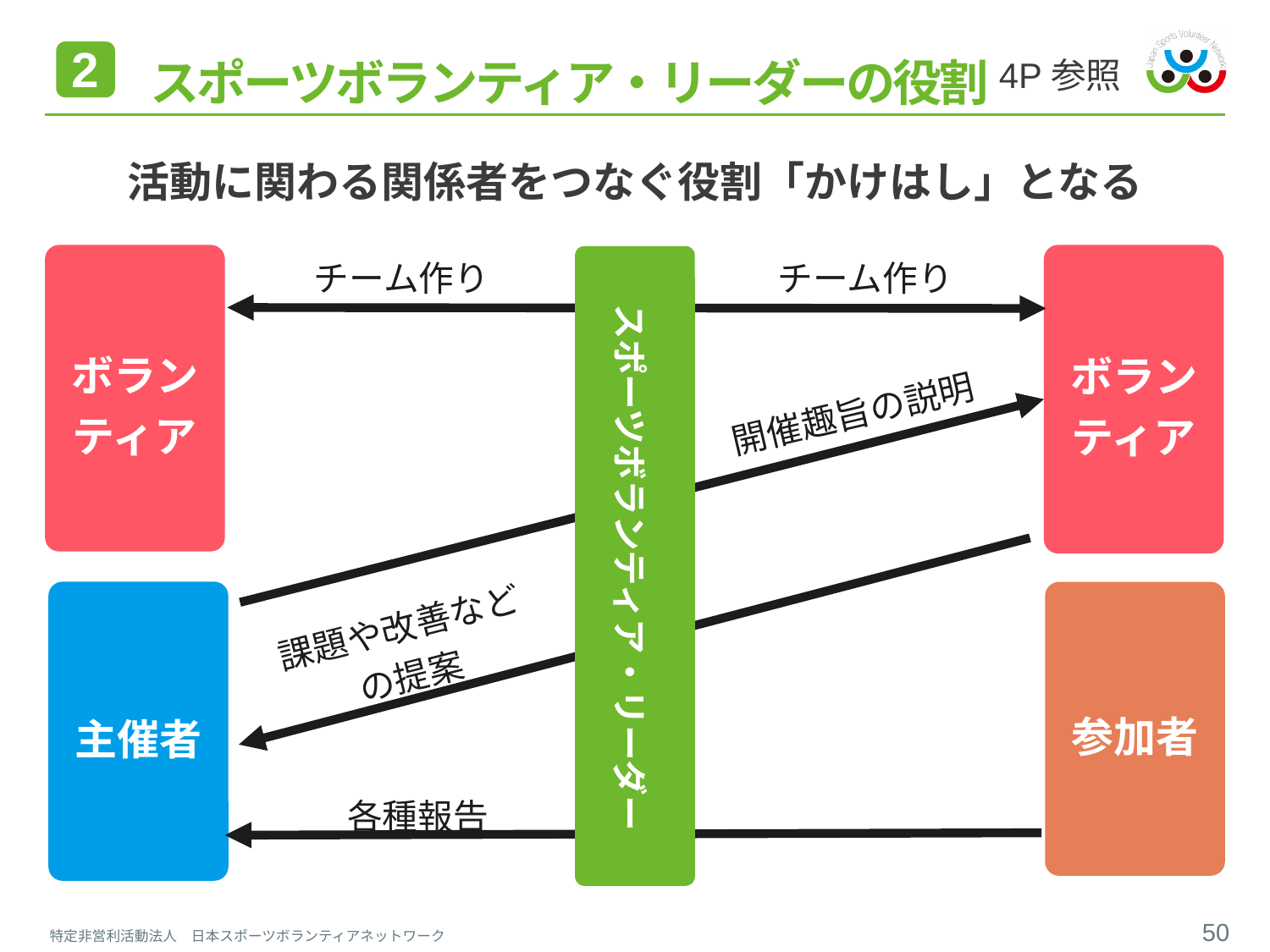

4P参照
2
スポーツボランティア・リーダーの役割
活動に関わる関係者をつなぐ役割「かけはし」となる
チーム作り
チーム作り
ボランティア
ボランティア
スポーツボランティア・リーダー
開催趣旨の説明
主催者
参加者
課題や改善など
の提案
各種報告